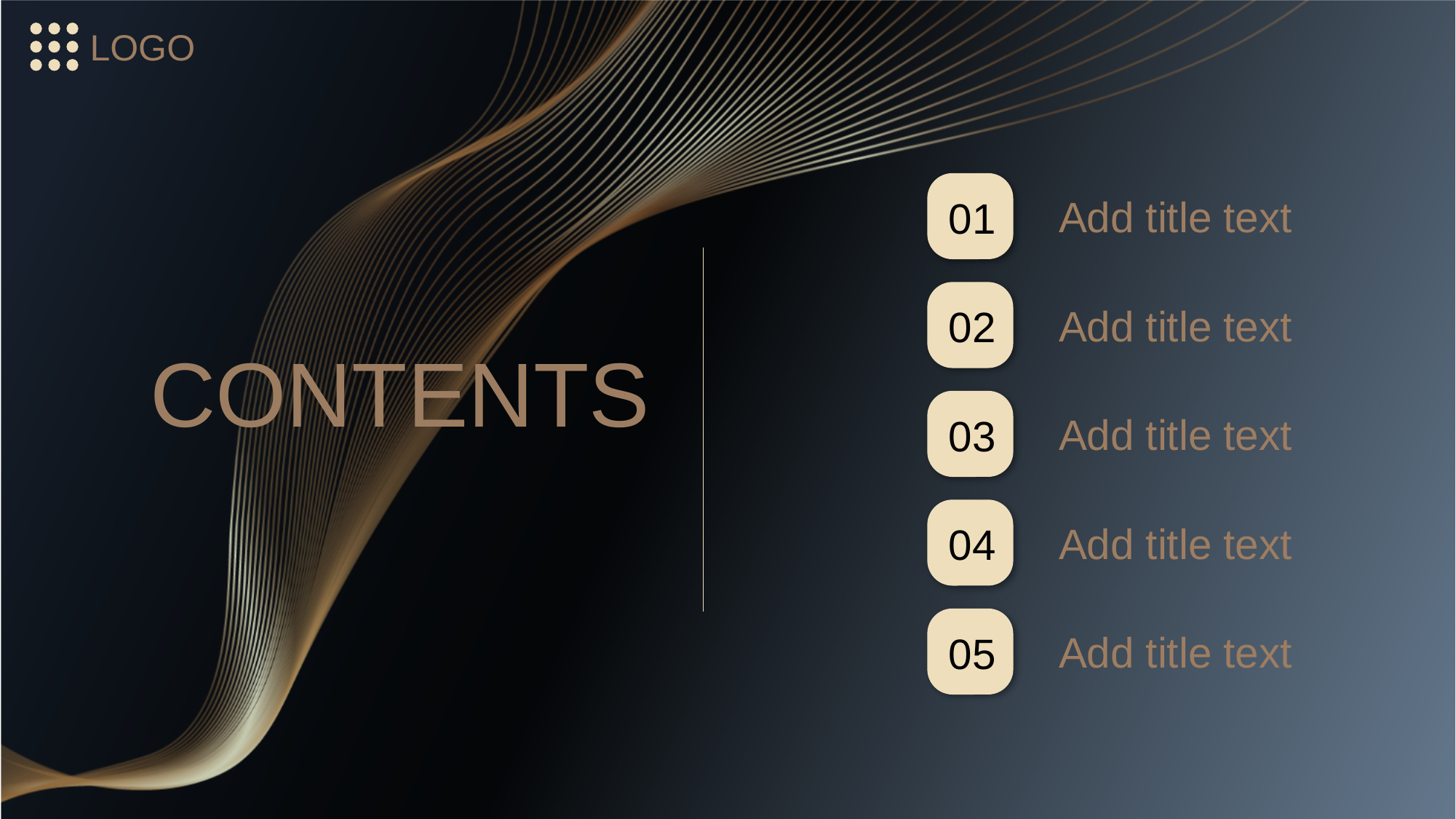

PPT模板 http://www.freeppt7.com/moban/
LOGO

01
Add title text

02
Add title text
CONTENTS

03
Add title text

04
Add title text

05
Add title text